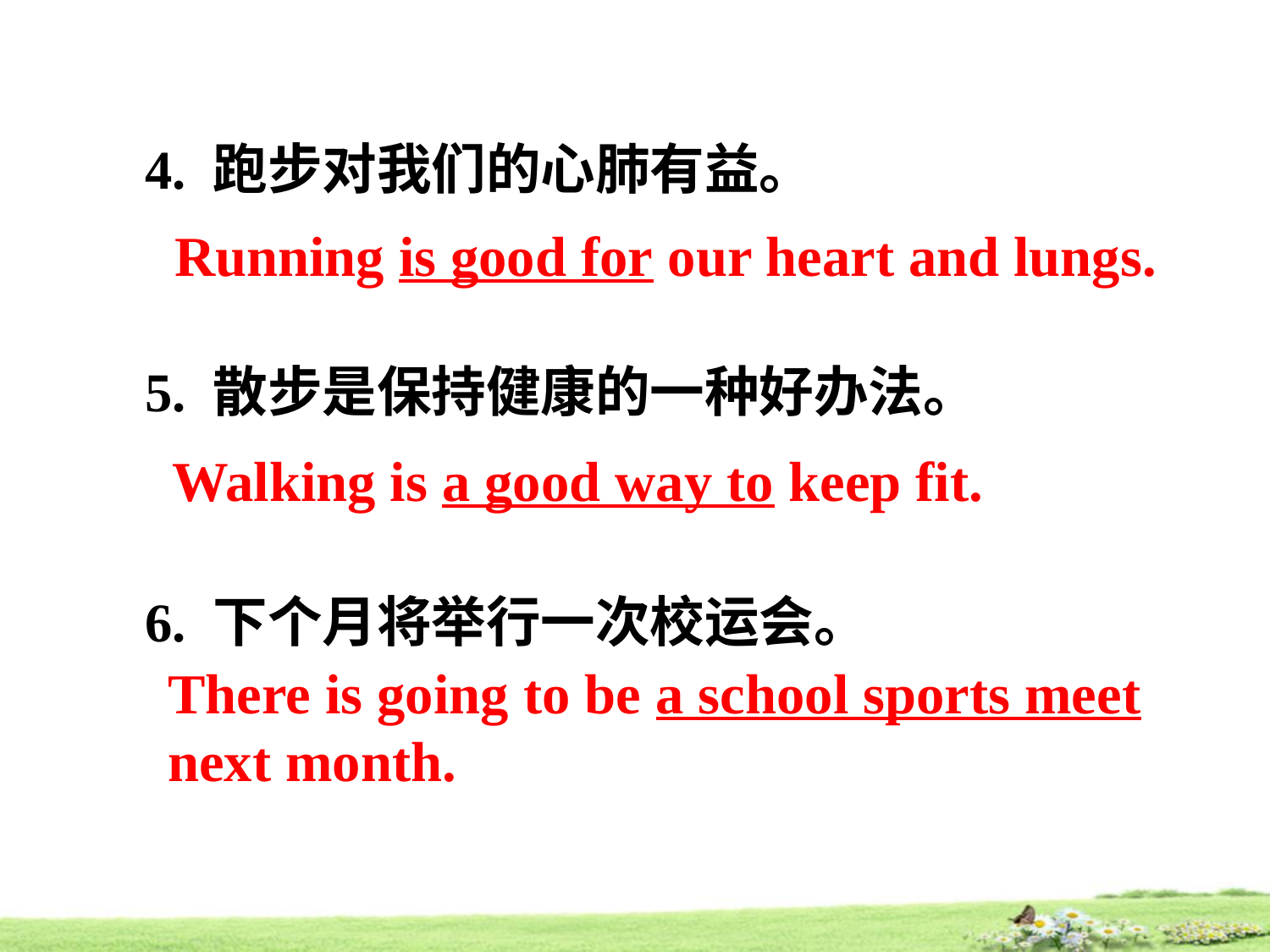

4. 跑步对我们的心肺有益。

5. 散步是保持健康的一种好办法。

6. 下个月将举行一次校运会。
Running is good for our heart and lungs.
Walking is a good way to keep fit.
There is going to be a school sports meet next month.